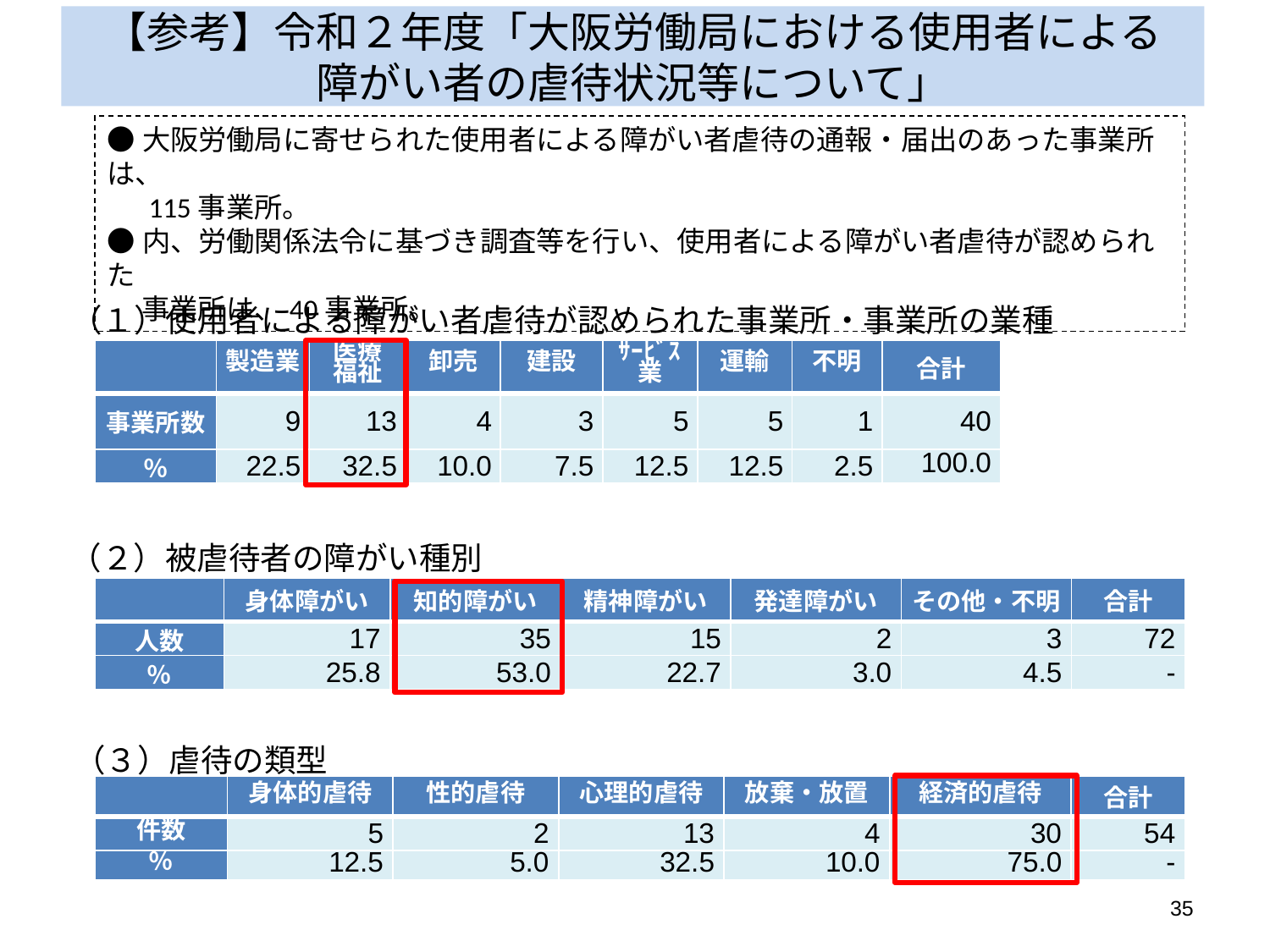

# 【参考】令和２年度「大阪労働局における使用者による 障がい者の虐待状況等について」
●大阪労働局に寄せられた使用者による障がい者虐待の通報・届出のあった事業所は、
　 115事業所。
●内、労働関係法令に基づき調査等を行い、使用者による障がい者虐待が認められた
　 事業所は、40事業所。
（１）使用者による障がい者虐待が認められた事業所・事業所の業種

|  | 製造業 | 医療 福祉 | 卸売 | 建設 | ｻｰﾋﾞｽ 業 | 運輸 | 不明 | 合計 |
| --- | --- | --- | --- | --- | --- | --- | --- | --- |
| 事業所数 | 9 | 13 | 4 | 3 | 5 | 5 | 1 | 40 |
| ％ | 22.5 | 32.5 | 10.0 | 7.5 | 12.5 | 12.5 | 2.5 | 100.0 |
（２）被虐待者の障がい種別
|  | 身体障がい | 知的障がい | 精神障がい | 発達障がい | その他・不明 | 合計 |
| --- | --- | --- | --- | --- | --- | --- |
| 人数 | 17 | 35 | 15 | 2 | 3 | 72 |
| ％ | 25.8 | 53.0 | 22.7 | 3.0 | 4.5 | ‐ |

（３）虐待の類型

|  | 身体的虐待 | 性的虐待 | 心理的虐待 | 放棄・放置 | 経済的虐待 | 合計 |
| --- | --- | --- | --- | --- | --- | --- |
| 件数 | 5 | 2 | 13 | 4 | 30 | 54 |
| ％ | 12.5 | 5.0 | 32.5 | 10.0 | 75.0 | ‐ |
35